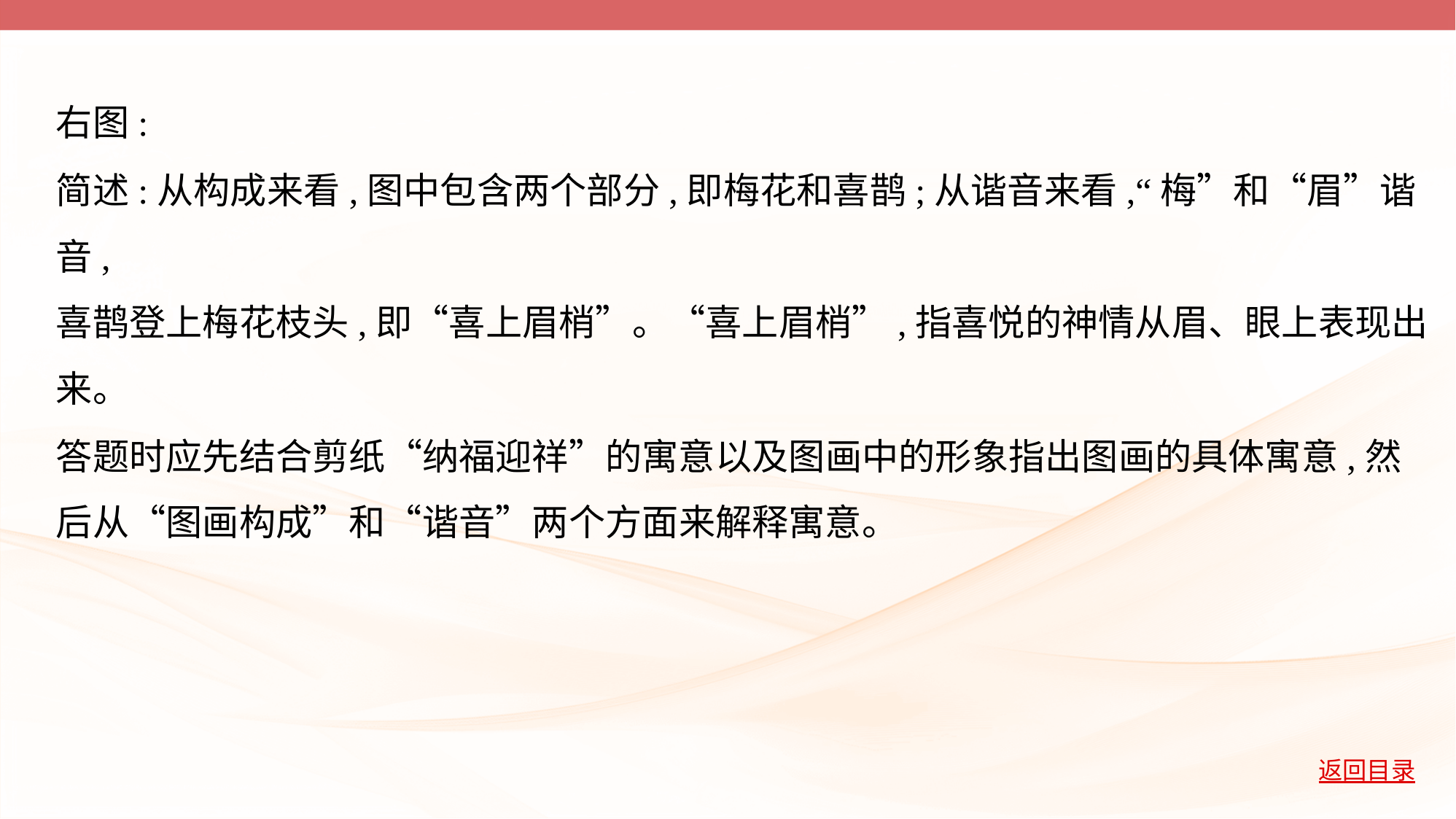

右图:
简述:从构成来看,图中包含两个部分,即梅花和喜鹊;从谐音来看,“梅”和“眉”谐音,
喜鹊登上梅花枝头,即“喜上眉梢”。“喜上眉梢”,指喜悦的神情从眉、眼上表现出
来。
答题时应先结合剪纸“纳福迎祥”的寓意以及图画中的形象指出图画的具体寓意,然
后从“图画构成”和“谐音”两个方面来解释寓意。